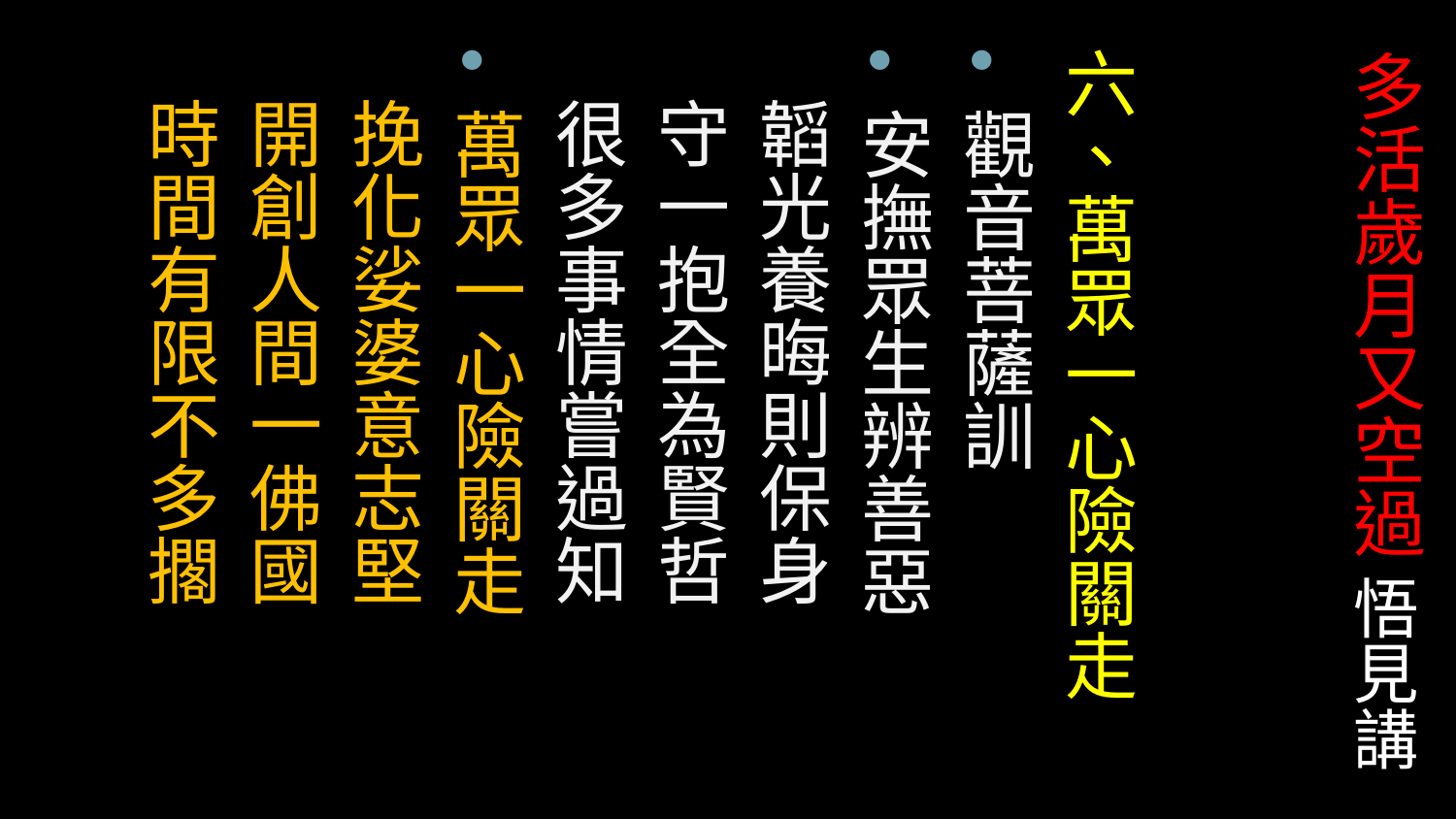

六、萬眾一心險關走
觀音菩薩訓
安撫眾生辨善惡
  韜光養晦則保身
  守一抱全為賢哲
  很多事情嘗過知
萬眾一心險關走
  挽化娑婆意志堅
  開創人間一佛國
  時間有限不多擱

# 多活歲月又空過 悟見講